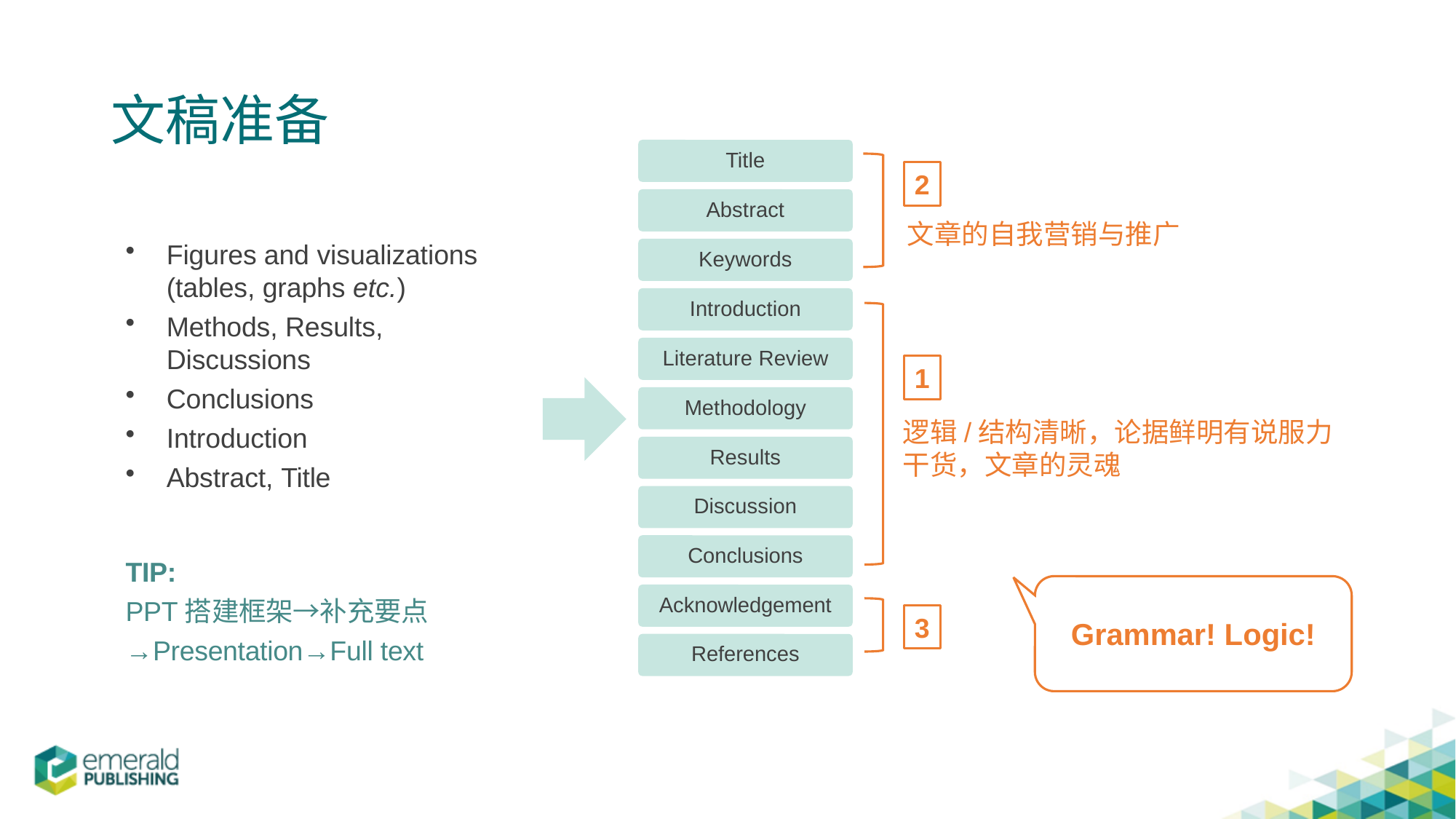

# 文稿准备

Title

2

Abstract

Figures and visualizations  (tables, graphs etc.)
Methods, Results, Discussions
Conclusions
Introduction
Abstract, Title

TIP:
PPT搭建框架→补充要点
→Presentation→Full text
文章的自我营销与推广

Keywords

Introduction

Literature Review
1

Methodology
逻辑/结构清晰，论据鲜明有说服力
干货，文章的灵魂

Results

Discussion

Conclusions

Acknowledgement

3
Grammar! Logic!

References